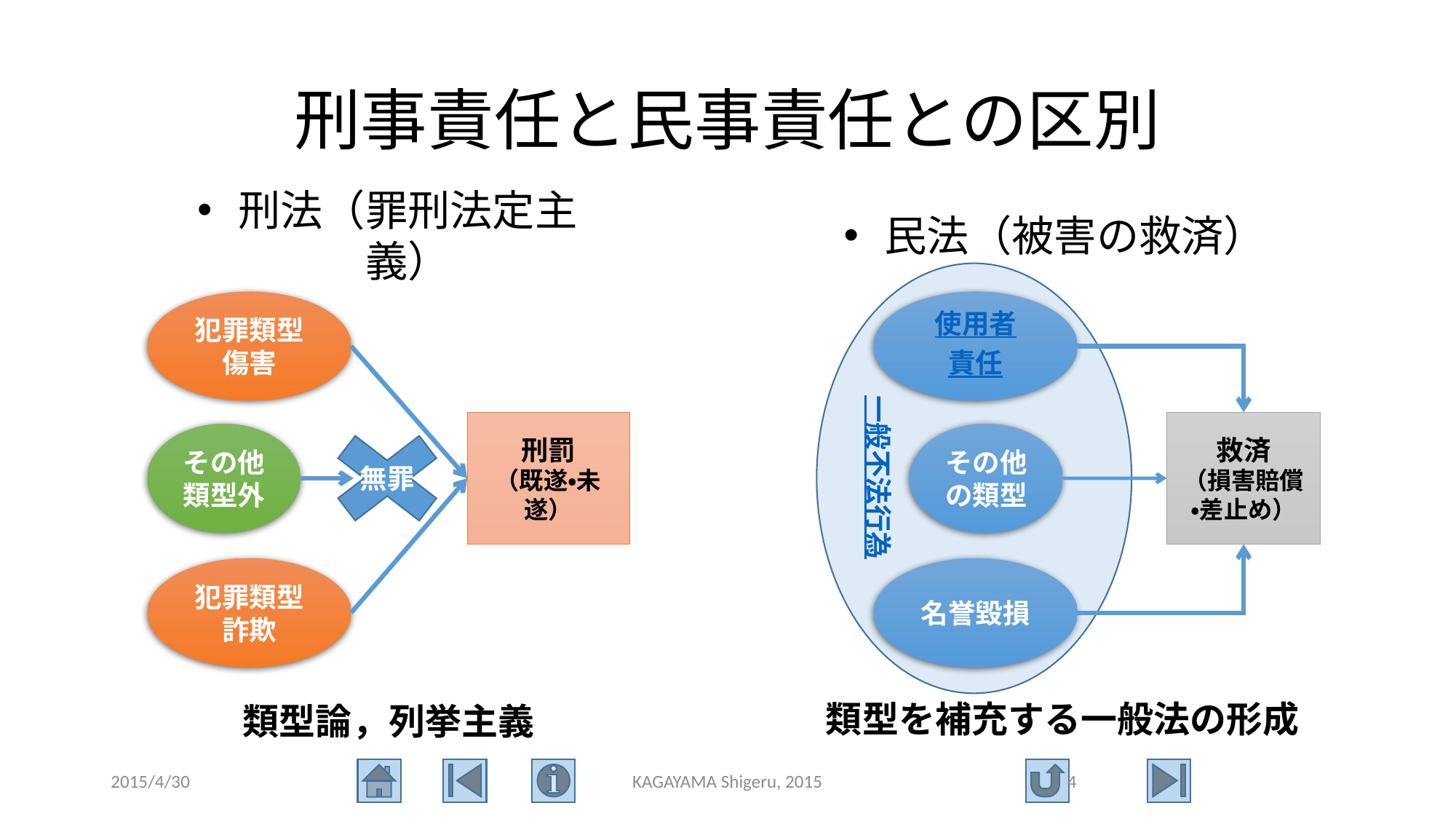

# 刑事責任と民事責任との区別
刑法（罪刑法定主義）
民法（被害の救済）

犯罪類型
傷害
使用者
責任
一般不法行為
刑罰
（既遂・未遂）
救済
（損害賠償
・差止め）
無罪
その他類型外
その他の類型
犯罪類型
詐欺
名誉毀損
類型を補充する一般法の形成
類型論，列挙主義
2015/4/30
KAGAYAMA Shigeru, 2015
4